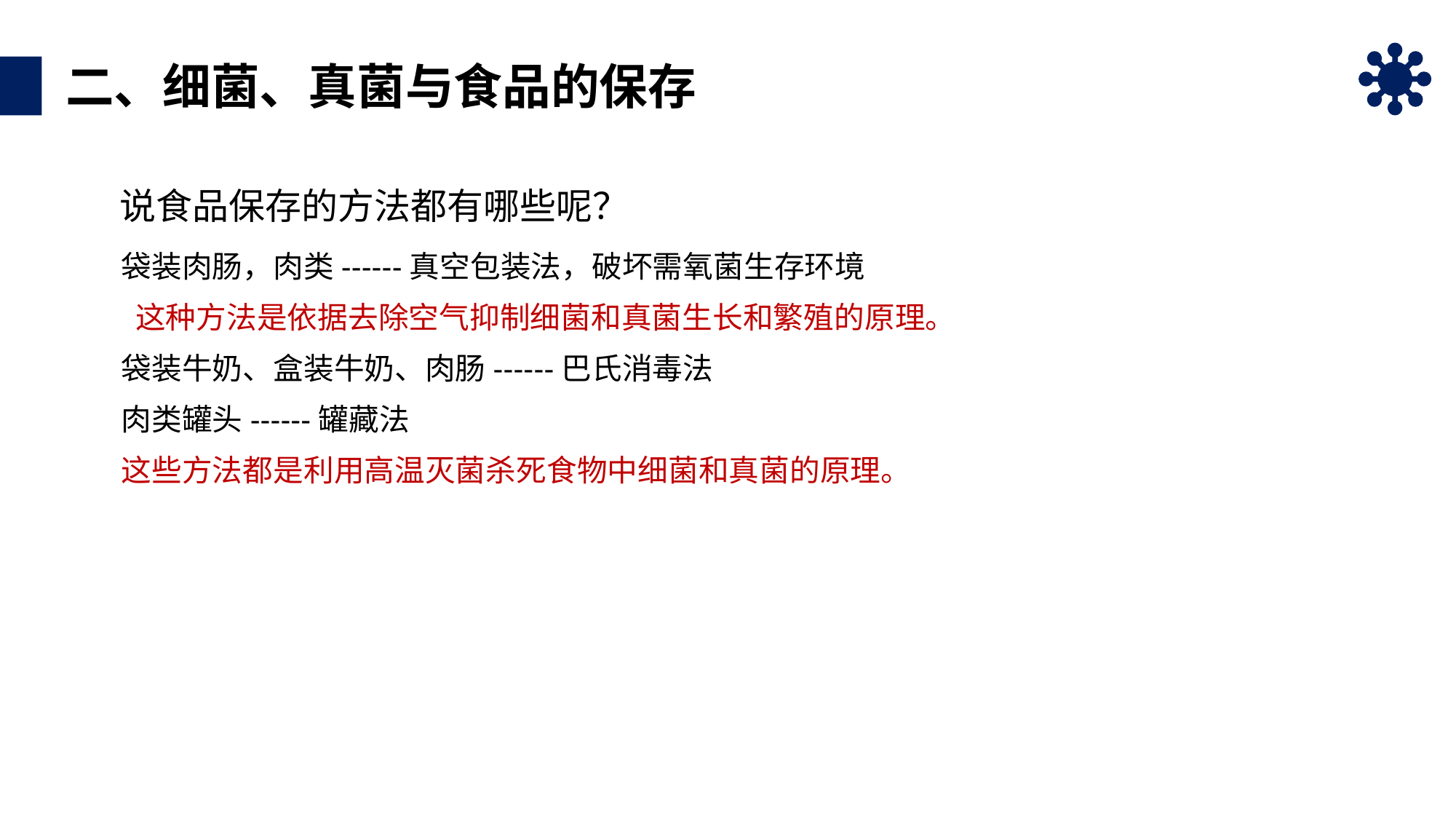

二、细菌、真菌与食品的保存

说食品保存的方法都有哪些呢？
袋装肉肠，肉类------真空包装法，破坏需氧菌生存环境
 这种方法是依据去除空气抑制细菌和真菌生长和繁殖的原理。
袋装牛奶、盒装牛奶、肉肠------巴氏消毒法
肉类罐头------罐藏法
这些方法都是利用高温灭菌杀死食物中细菌和真菌的原理。